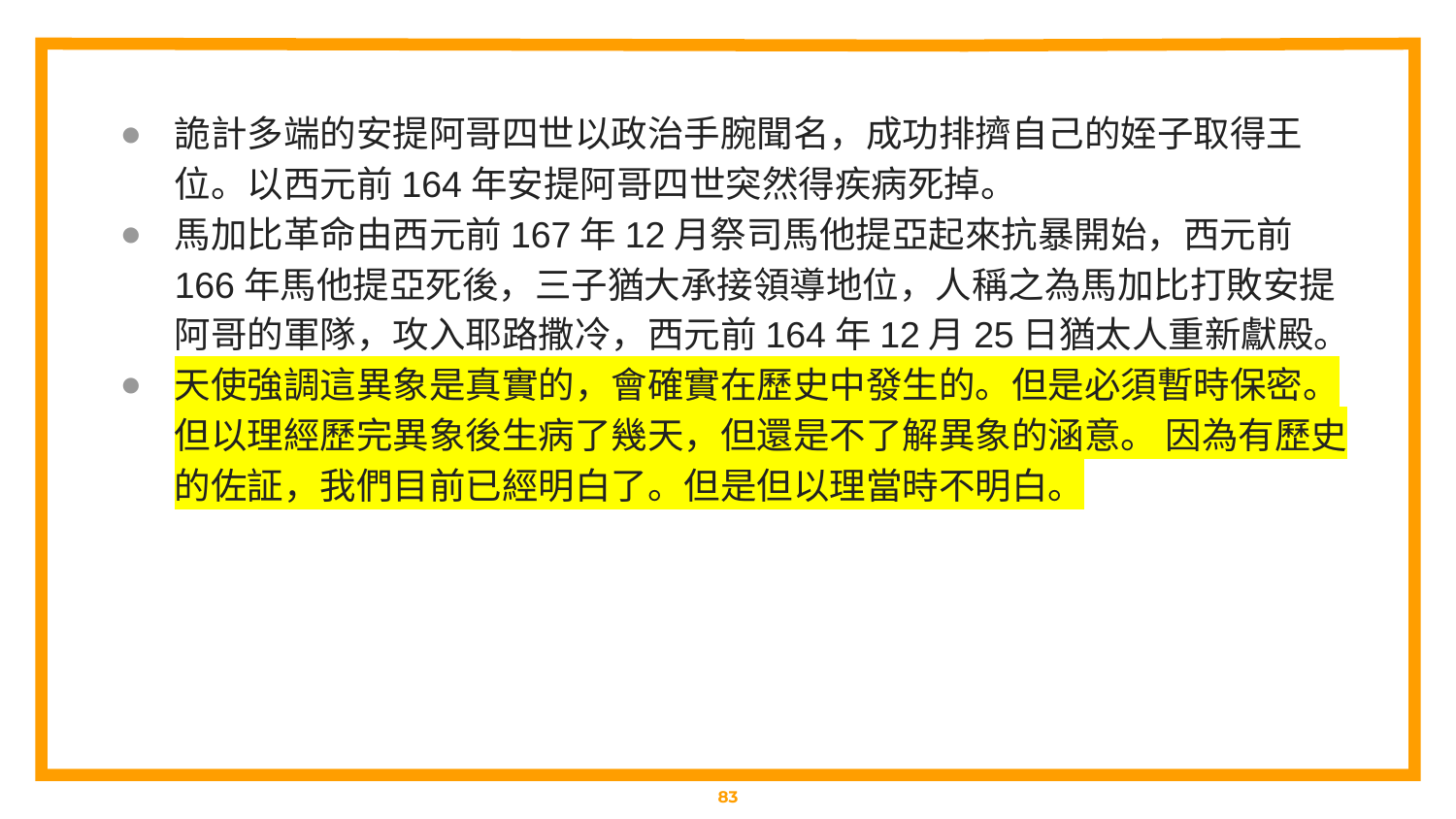

詭計多端的安提阿哥四世以政治手腕聞名，成功排擠自己的姪子取得王位。以西元前164年安提阿哥四世突然得疾病死掉。
馬加比革命由西元前167年12月祭司馬他提亞起來抗暴開始，西元前166年馬他提亞死後，三子猶大承接領導地位，人稱之為馬加比打敗安提阿哥的軍隊，攻入耶路撒冷，西元前164年12月25日猶太人重新獻殿。
天使強調這異象是真實的，會確實在歷史中發生的。但是必須暫時保密。但以理經歷完異象後生病了幾天，但還是不了解異象的涵意。 因為有歷史的佐証，我們目前已經明白了。但是但以理當時不明白。

83